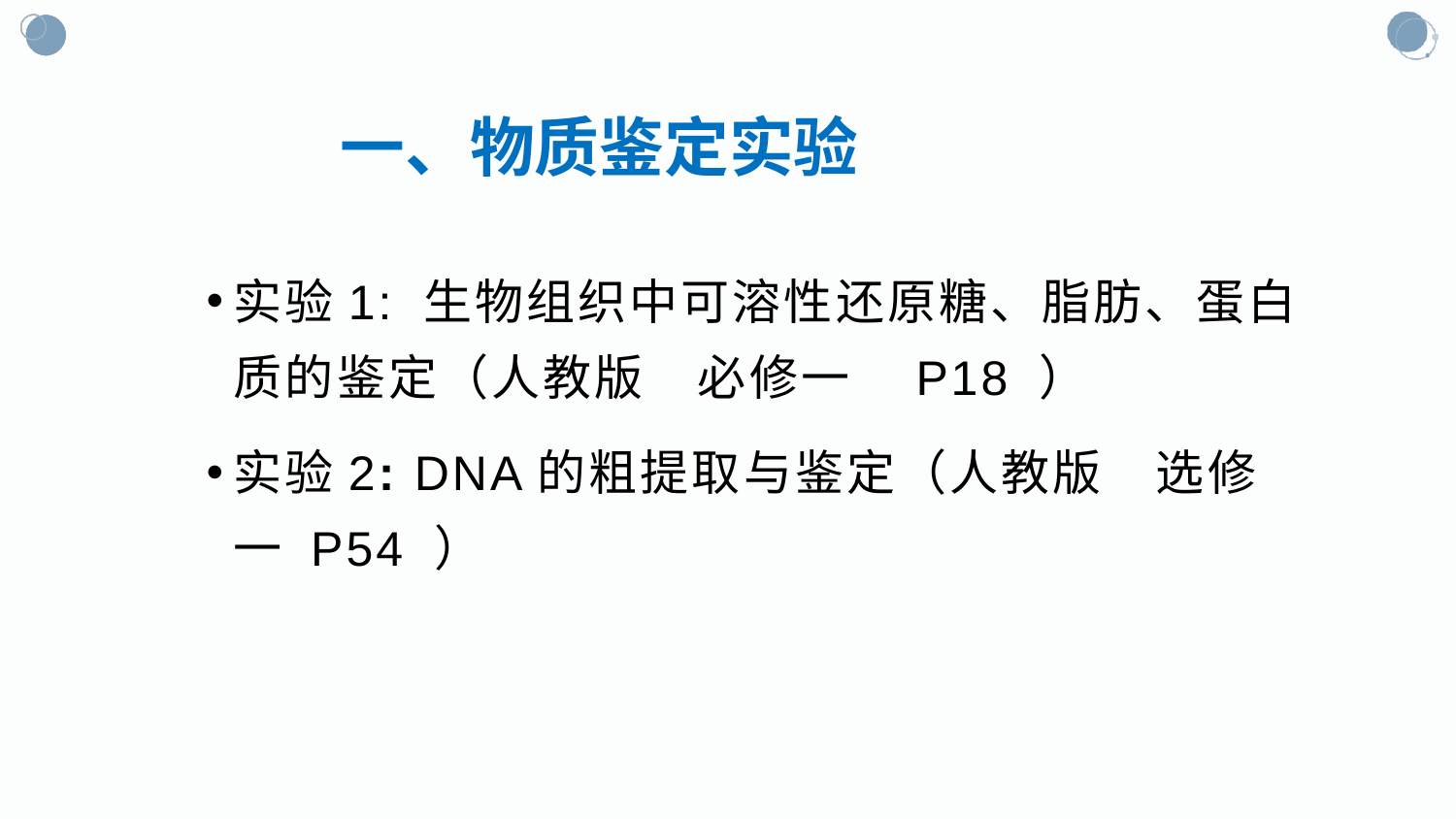

一、物质鉴定实验
实验1: 生物组织中可溶性还原糖、脂肪、蛋白质的鉴定（人教版　必修一　P18 ）
实验2: DNA的粗提取与鉴定（人教版　选修一 P54 ）